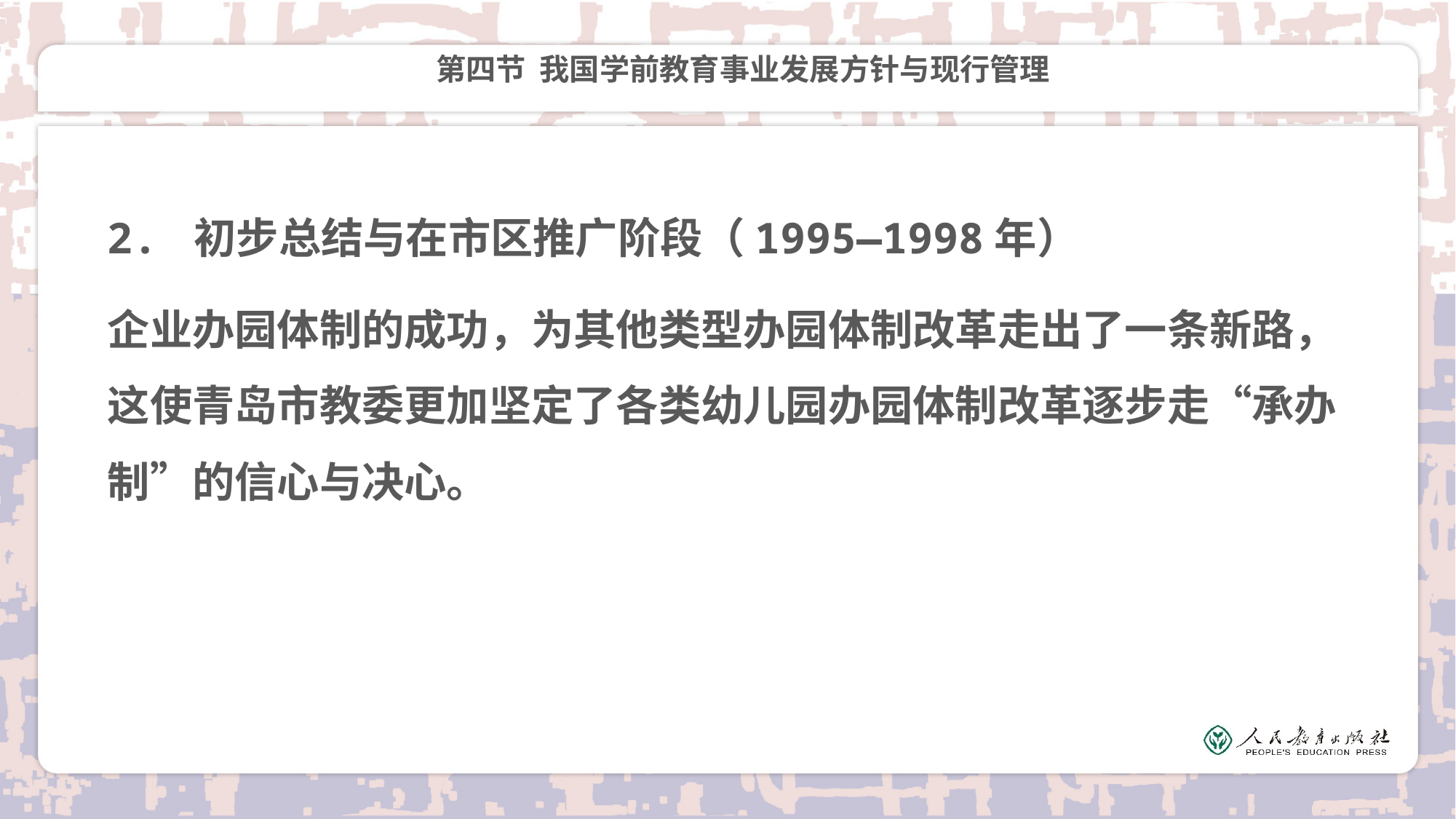

# 第四节  我国学前教育事业发展方针与现行管理
2. 初步总结与在市区推广阶段（1995—1998年）
企业办园体制的成功，为其他类型办园体制改革走出了一条新路，这使青岛市教委更加坚定了各类幼儿园办园体制改革逐步走“承办制”的信心与决心。